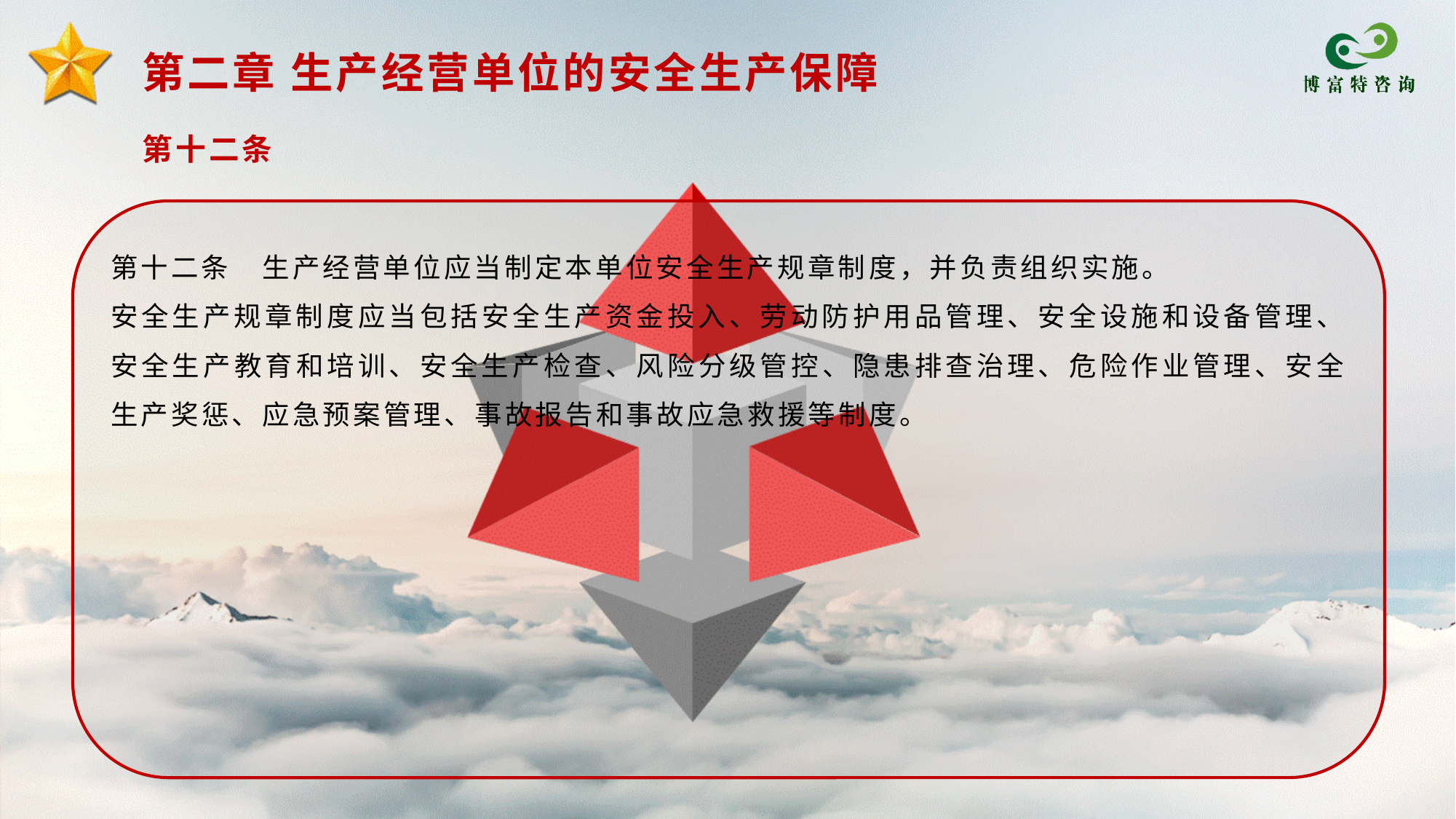

第二章 生产经营单位的安全生产保障
第十二条
第十二条　生产经营单位应当制定本单位安全生产规章制度，并负责组织实施。
安全生产规章制度应当包括安全生产资金投入、劳动防护用品管理、安全设施和设备管理、安全生产教育和培训、安全生产检查、风险分级管控、隐患排查治理、危险作业管理、安全生产奖惩、应急预案管理、事故报告和事故应急救援等制度。